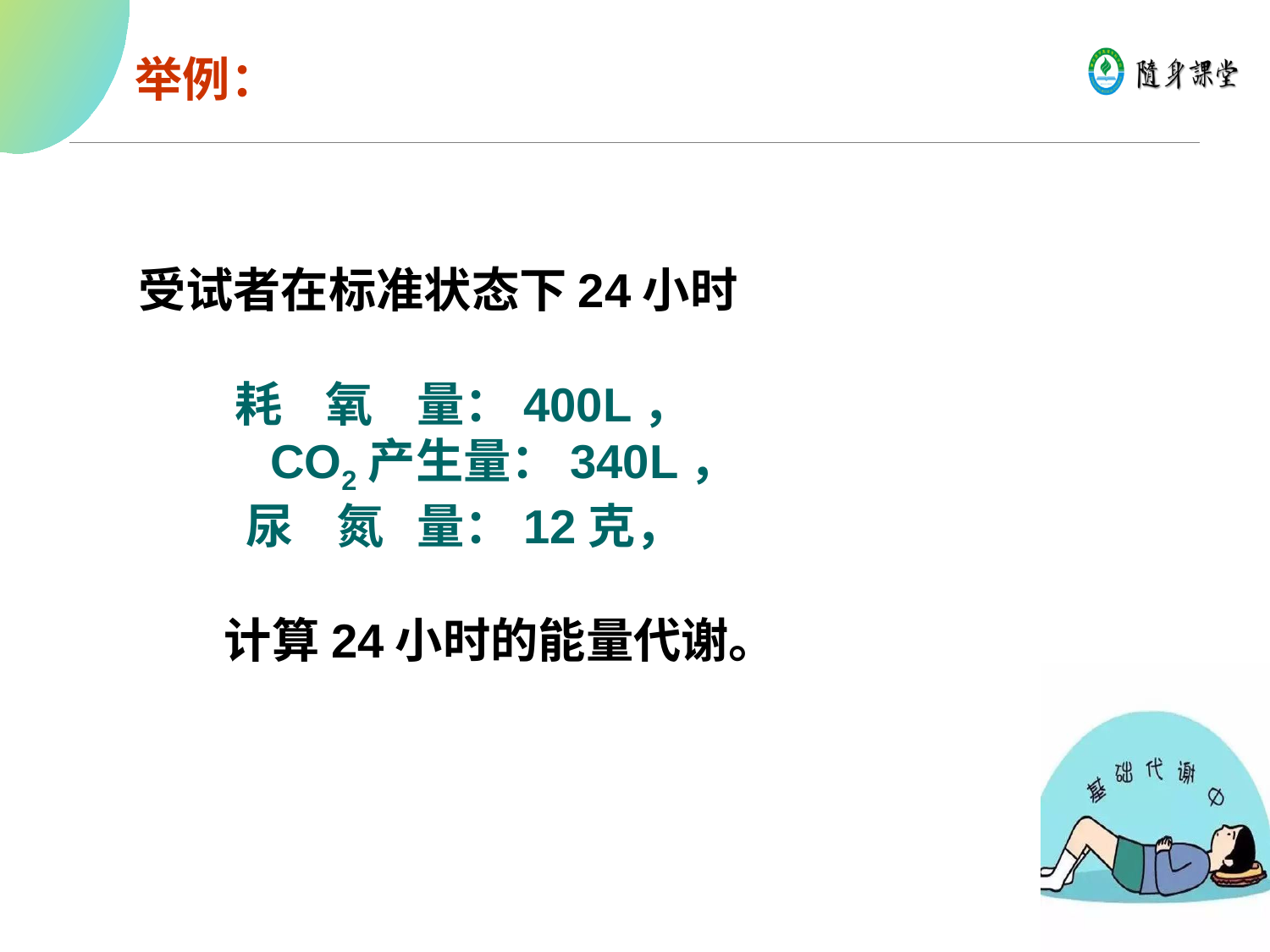

举例：

    受试者在标准状态下24小时

             耗    氧    量：400L，
              CO2产生量：340L，
              尿    氮   量：12克，

            计算24小时的能量代谢。